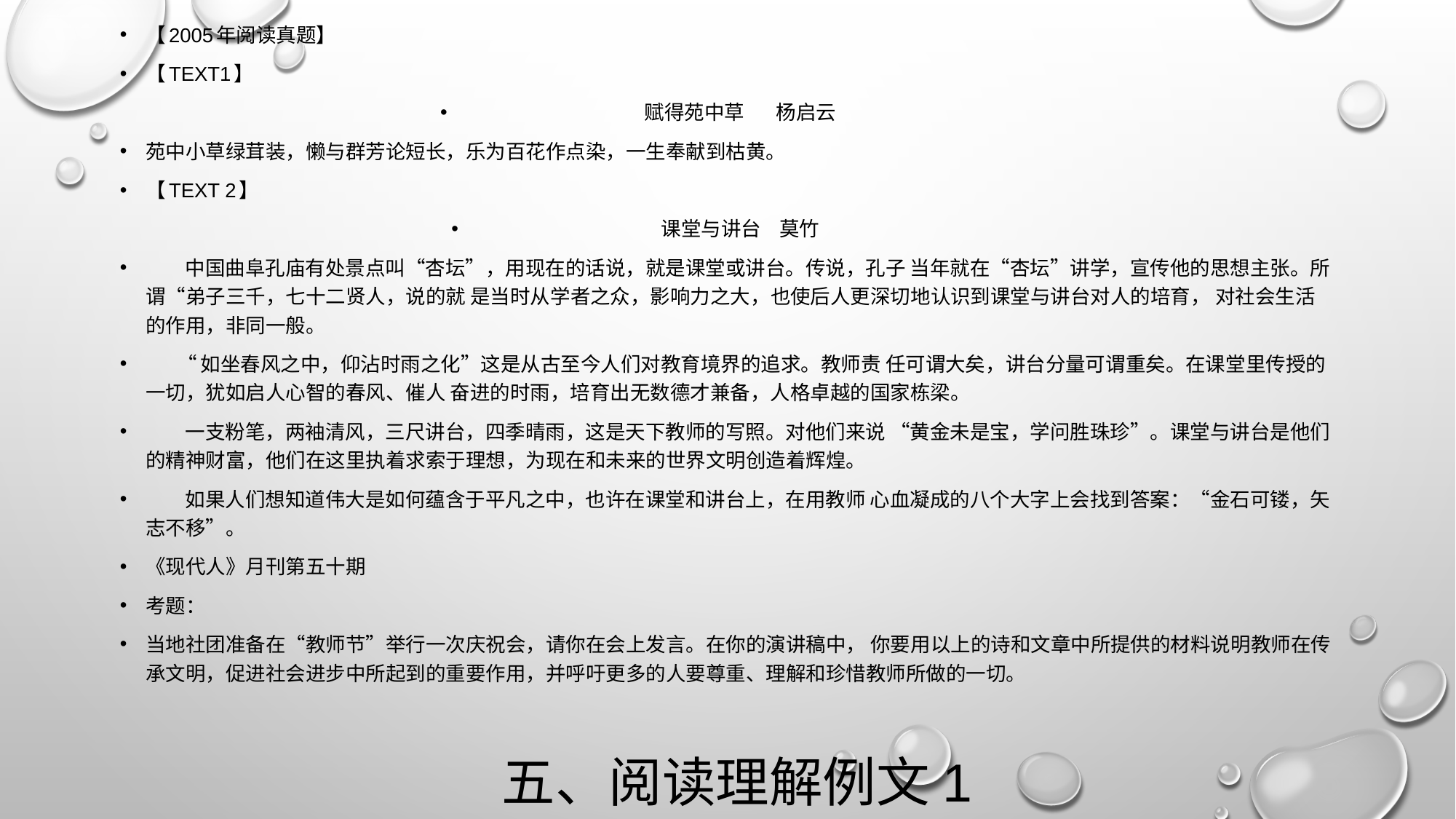

【2005年阅读真题】
【TEXT1】
赋得苑中草       杨启云
苑中小草绿茸装，懒与群芳论短长，乐为百花作点染，一生奉献到枯黄。
【TEXT 2】
课堂与讲台    莫竹
        中国曲阜孔庙有处景点叫“杏坛”，用现在的话说，就是课堂或讲台。传说，孔子 当年就在“杏坛”讲学，宣传他的思想主张。所谓“弟子三千，七十二贤人，说的就 是当时从学者之众，影响力之大，也使后人更深切地认识到课堂与讲台对人的培育， 对社会生活的作用，非同一般。
       “如坐春风之中，仰沾时雨之化”这是从古至今人们对教育境界的追求。教师责 任可谓大矣，讲台分量可谓重矣。在课堂里传授的一切，犹如启人心智的春风、催人 奋进的时雨，培育出无数德才兼备，人格卓越的国家栋梁。
        一支粉笔，两袖清风，三尺讲台，四季晴雨，这是天下教师的写照。对他们来说 “黄金未是宝，学问胜珠珍”。课堂与讲台是他们的精神财富，他们在这里执着求索于理想，为现在和未来的世界文明创造着辉煌。
        如果人们想知道伟大是如何蕴含于平凡之中，也许在课堂和讲台上，在用教师 心血凝成的八个大字上会找到答案：“金石可镂，矢志不移”。
《现代人》月刊第五十期
考题：
当地社团准备在“教师节”举行一次庆祝会，请你在会上发言。在你的演讲稿中， 你要用以上的诗和文章中所提供的材料说明教师在传承文明，促进社会进步中所起到的重要作用，并呼吁更多的人要尊重、理解和珍惜教师所做的一切。

# 五、阅读理解例文1